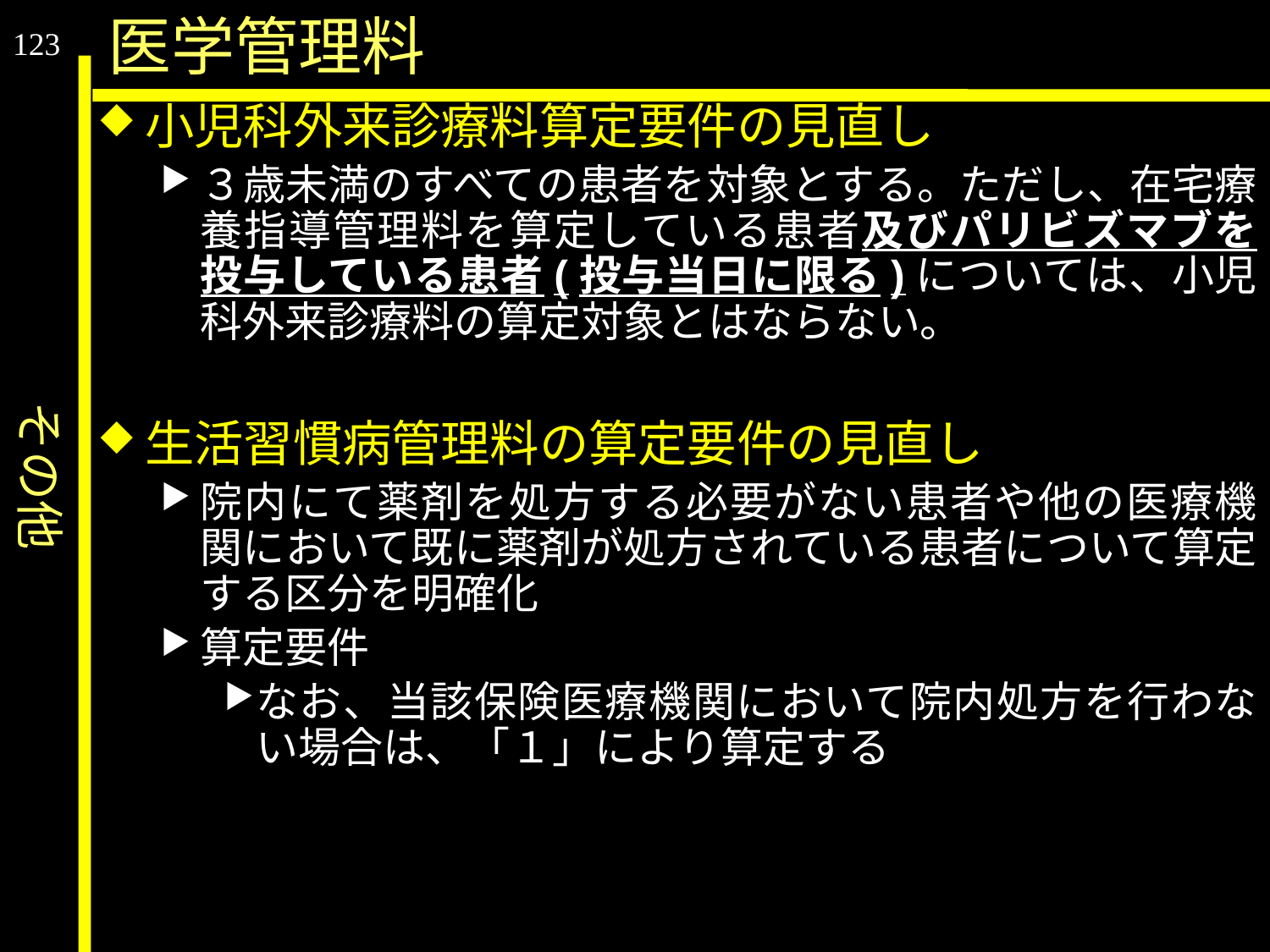

その他
医学管理料
123

小児科外来診療料算定要件の見直し
３歳未満のすべての患者を対象とする。ただし、在宅療養指導管理料を算定している患者及びパリビズマブを投与している患者(投与当日に限る)については、小児科外来診療料の算定対象とはならない。

生活習慣病管理料の算定要件の見直し
院内にて薬剤を処方する必要がない患者や他の医療機関において既に薬剤が処方されている患者について算定する区分を明確化
算定要件
なお、当該保険医療機関において院内処方を行わない場合は、「１」により算定する